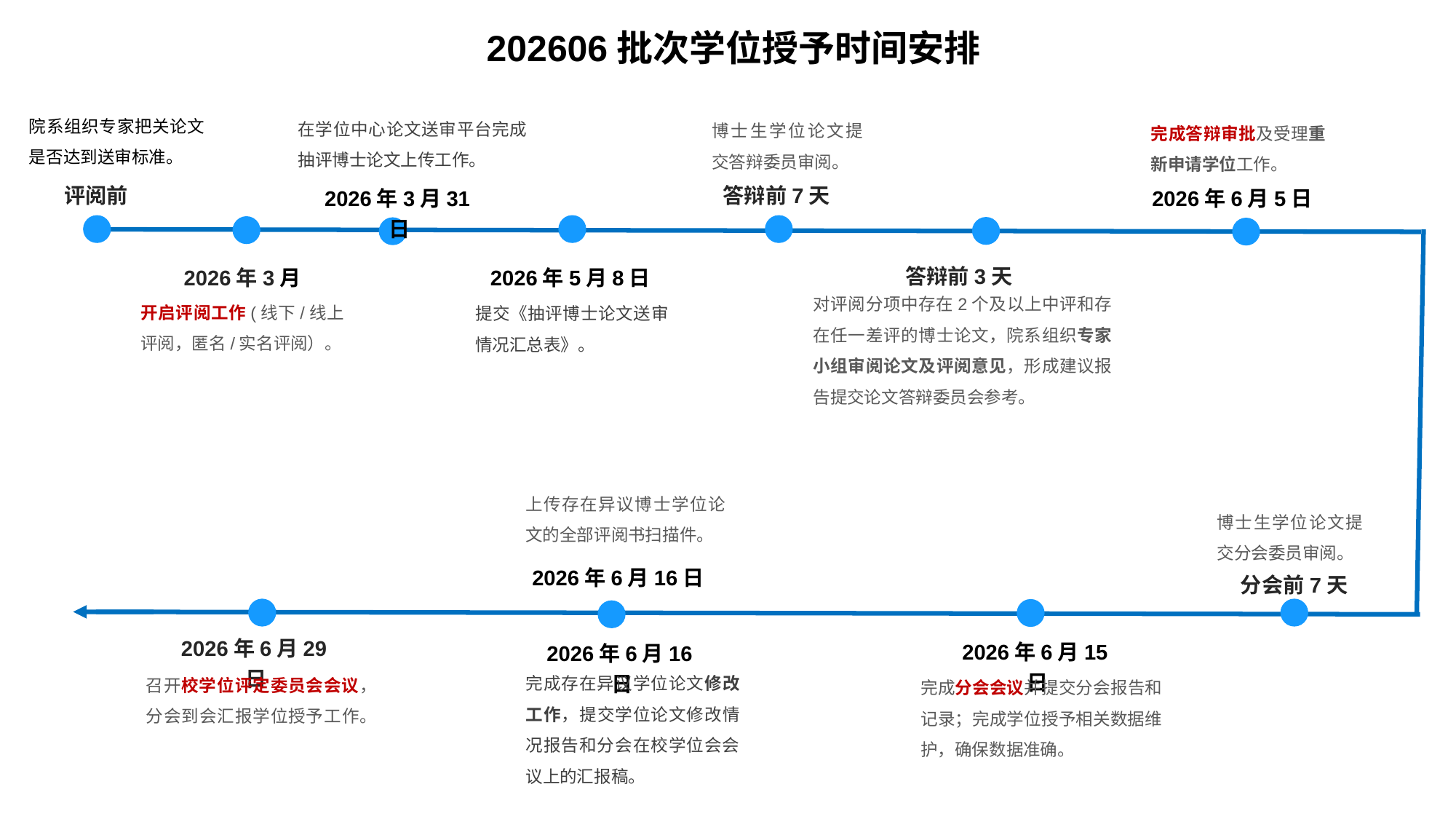

202606批次学位授予时间安排
院系组织专家把关论文是否达到送审标准。
在学位中心论文送审平台完成抽评博士论文上传工作。
2026年3月31日
博士生学位论文提交答辩委员审阅。
答辩前7天
完成答辩审批及受理重新申请学位工作。

评阅前
2026年6月5日

答辩前3天
对评阅分项中存在2个及以上中评和存在任一差评的博士论文，院系组织专家小组审阅论文及评阅意见，形成建议报告提交论文答辩委员会参考。
2026年5月8日
提交《抽评博士论文送审情况汇总表》。

2026年3月
开启评阅工作(线下/线上评阅，匿名/实名评阅）。
上传存在异议博士学位论文的全部评阅书扫描件。
2026年6月16日
博士生学位论文提交分会委员审阅。
分会前7天

2026年6月29日
2026年6月15日
2026年6月16日
完成存在异议学位论文修改工作，提交学位论文修改情况报告和分会在校学位会会议上的汇报稿。
召开校学位评定委员会会议，分会到会汇报学位授予工作。
完成分会会议并提交分会报告和记录；完成学位授予相关数据维护，确保数据准确。